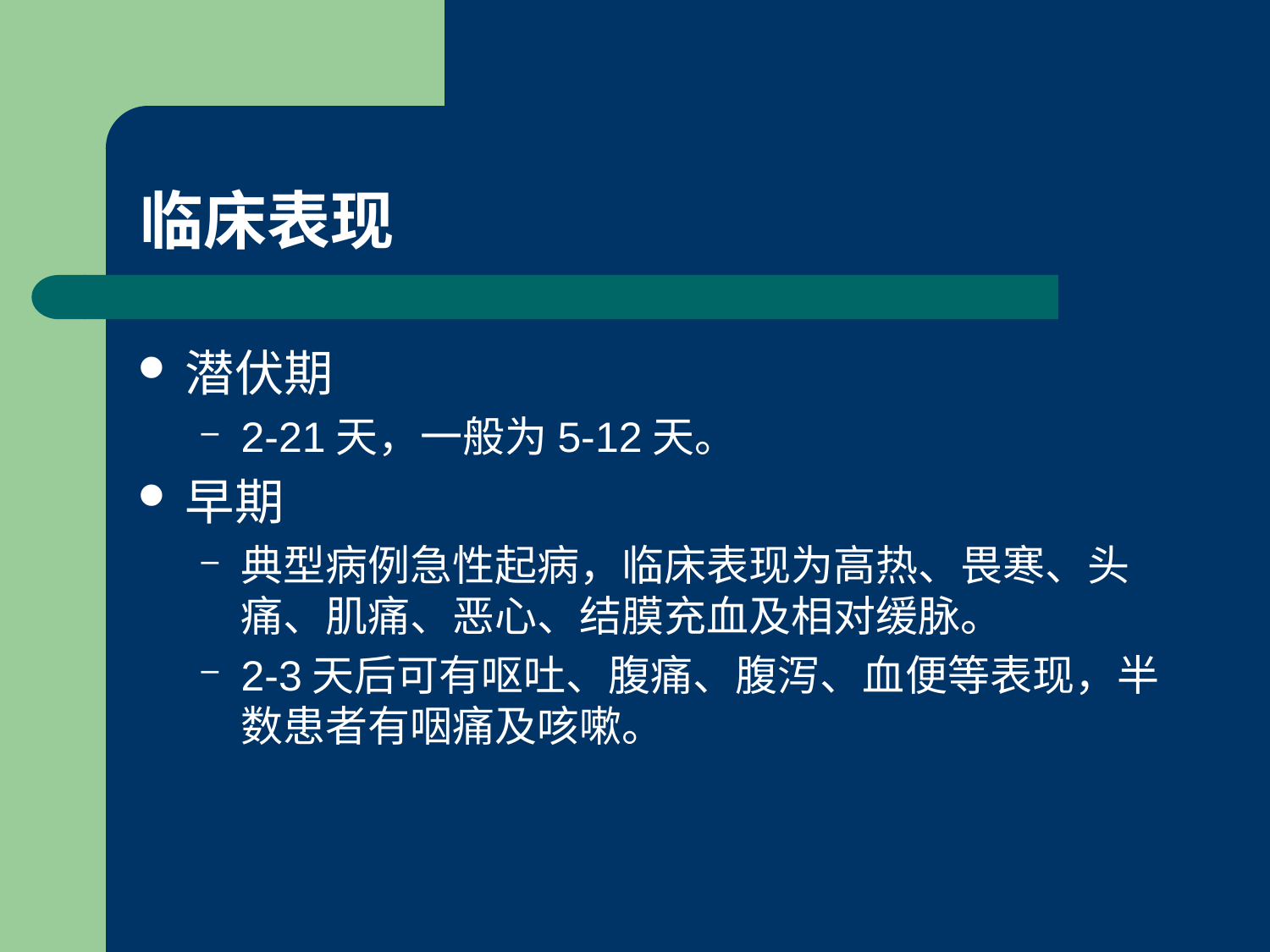

# 临床表现
潜伏期
2-21天，一般为5-12天。
早期
典型病例急性起病，临床表现为高热、畏寒、头痛、肌痛、恶心、结膜充血及相对缓脉。
2-3天后可有呕吐、腹痛、腹泻、血便等表现，半数患者有咽痛及咳嗽。